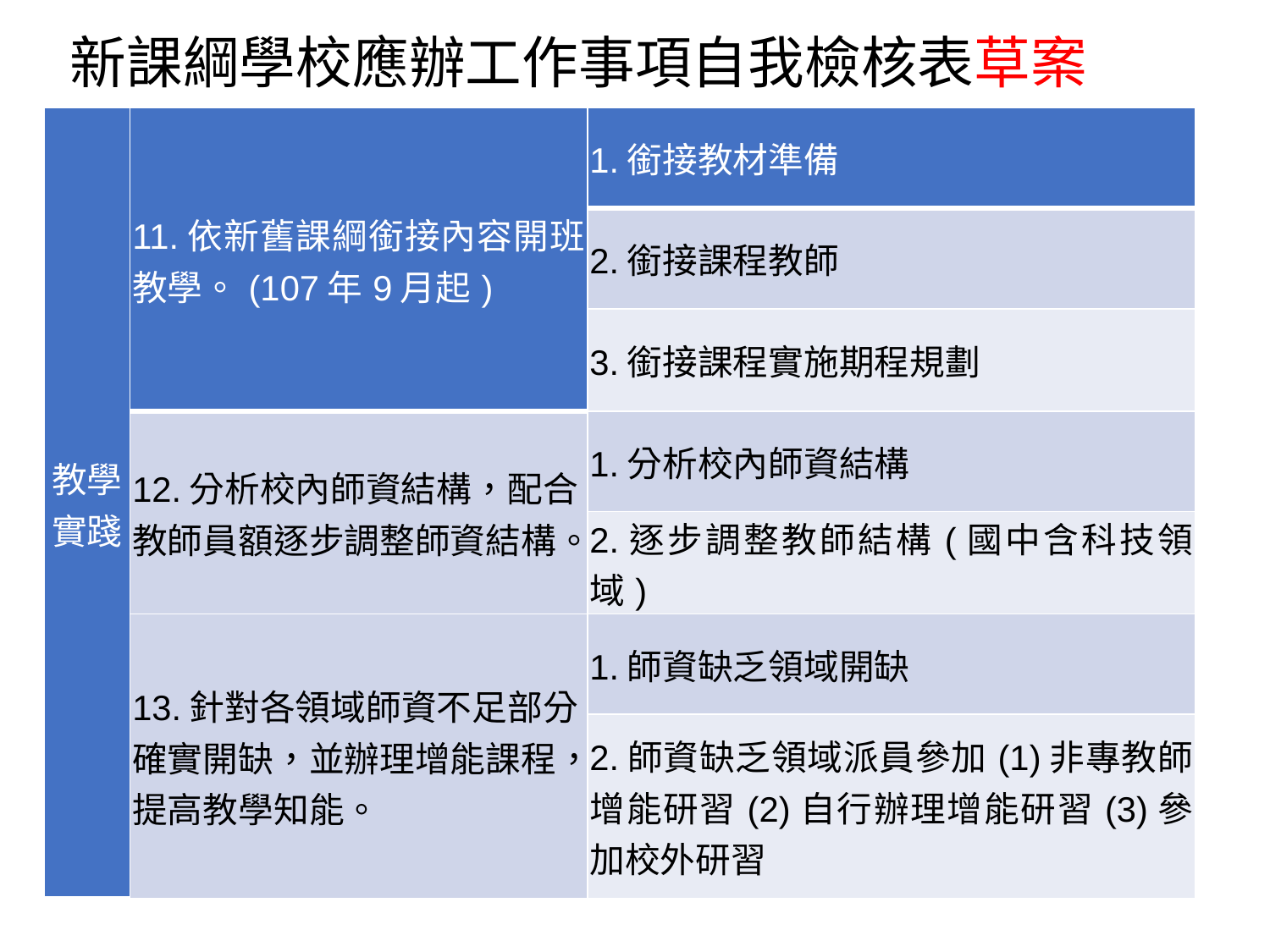

新課綱學校應辦工作事項自我檢核表草案
| 教學實踐 | 11.依新舊課綱銜接內容開班教學。(107年9月起) | 1.銜接教材準備 |
| --- | --- | --- |
|  |  | 2.銜接課程教師 |
|  |  | 3.銜接課程實施期程規劃 |
|  | 12.分析校內師資結構，配合教師員額逐步調整師資結構。 | 1.分析校內師資結構 |
|  |  | 2.逐步調整教師結構(國中含科技領域) |
|  | 13.針對各領域師資不足部分確實開缺，並辦理增能課程，提高教學知能。 | 1.師資缺乏領域開缺 |
|  |  | 2.師資缺乏領域派員參加(1)非專教師增能研習(2)自行辦理增能研習(3)參加校外研習 |